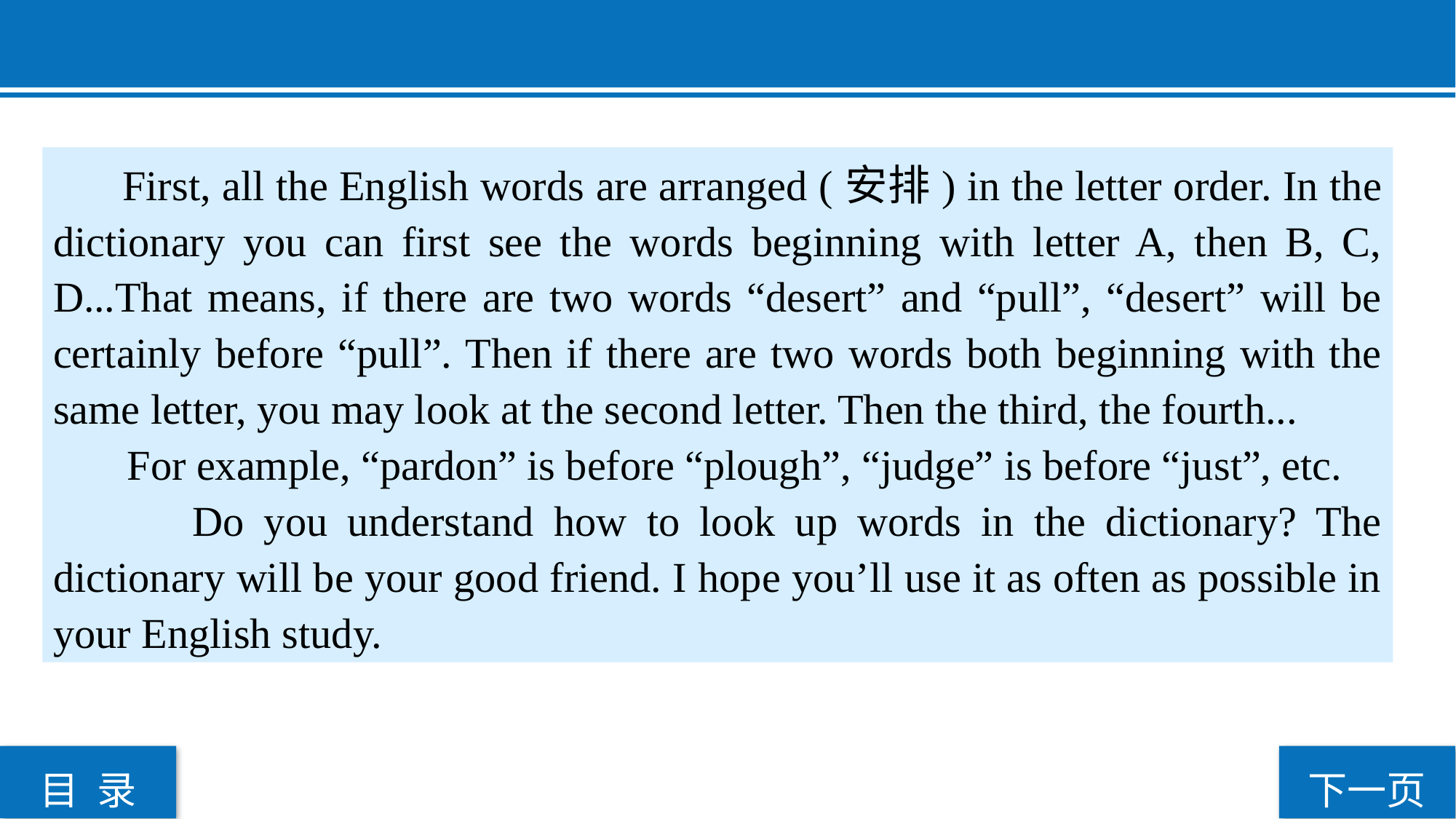

First, all the English words are arranged (安排) in the letter order. In the dictionary you can first see the words beginning with letter A, then B, C, D...That means, if there are two words “desert” and “pull”, “desert” will be certainly before “pull”. Then if there are two words both beginning with the same letter, you may look at the second letter. Then the third, the fourth...
       For example, “pardon” is before “plough”, “judge” is before “just”, etc.
       Do you understand how to look up words in the dictionary? The dictionary will be your good friend. I hope you’ll use it as often as possible in your English study.